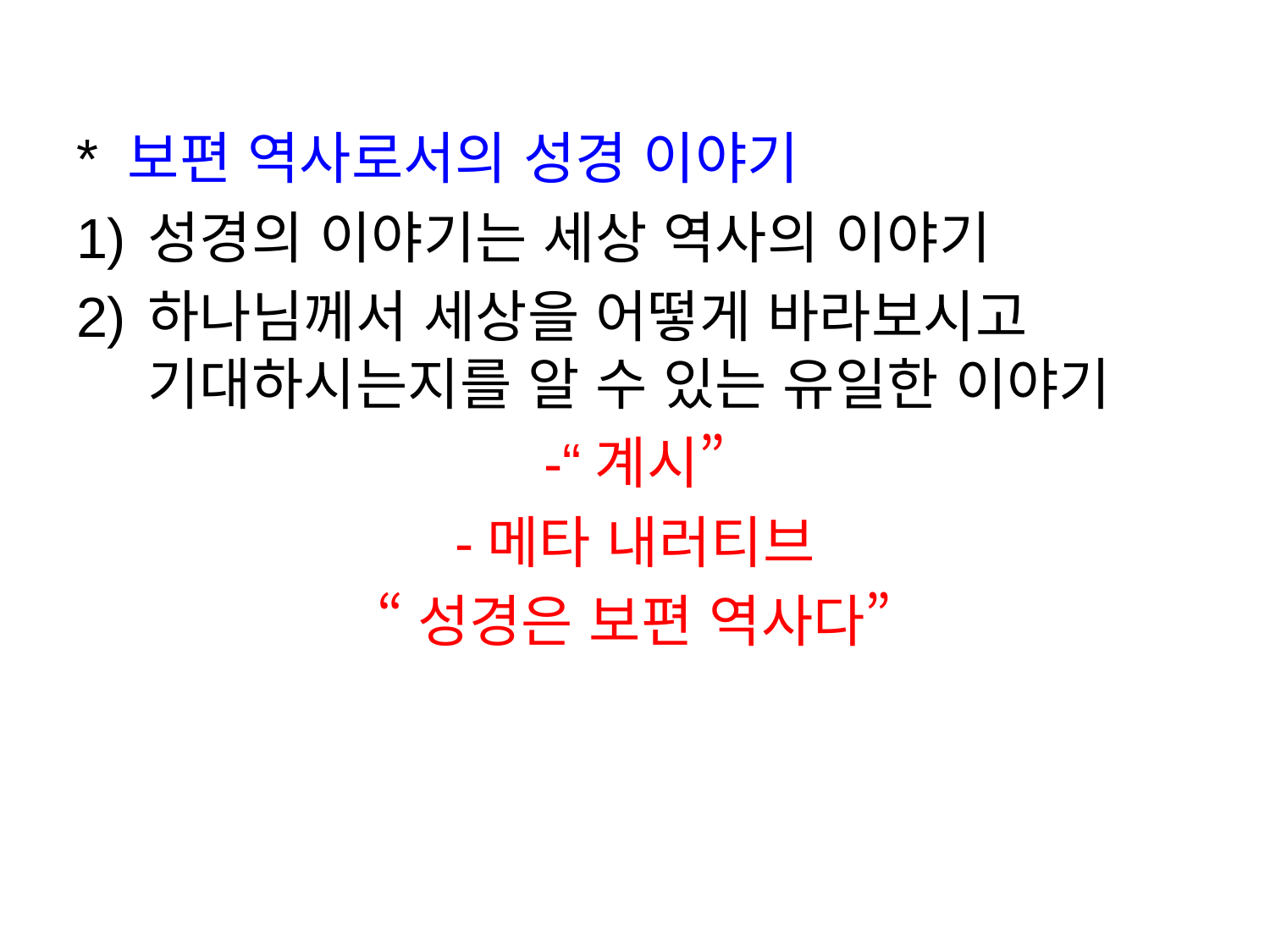

#
* 보편 역사로서의 성경 이야기
성경의 이야기는 세상 역사의 이야기
하나님께서 세상을 어떻게 바라보시고 기대하시는지를 알 수 있는 유일한 이야기
-“계시”
-메타 내러티브
“성경은 보편 역사다”